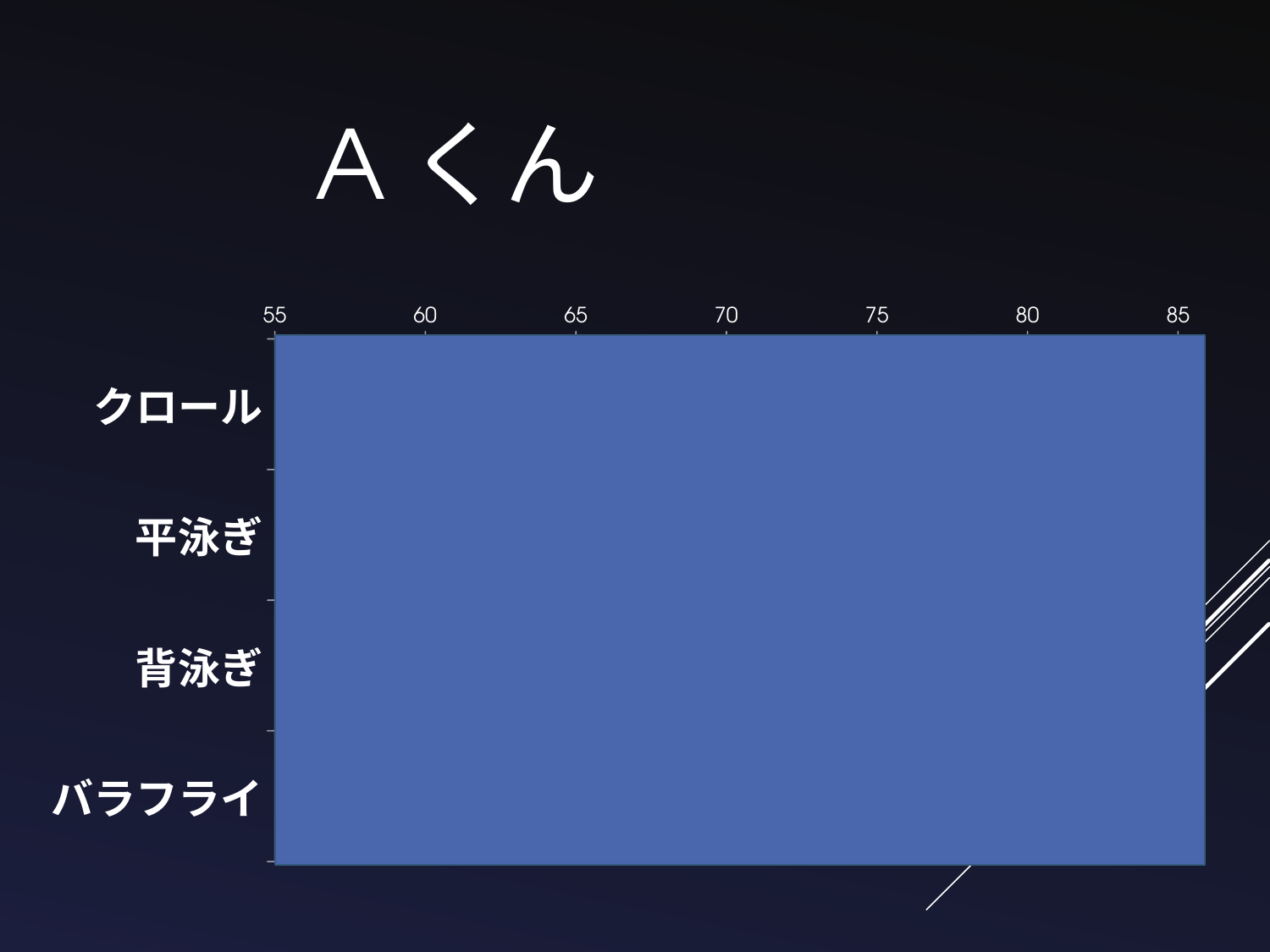

Aくん

### Chart

| Category | 箱の境界1 | 中央線 | 箱の境界2 |
|---|---|---|---|
| クロール | 57.5 | 1.0 | 1.5 |
| 平泳ぎ | 78.0 | 1.5 | 2.0 |
| 背泳ぎ | 68.5 | 1.5 | 2.5 |
| バラフライ | 63.5 | 2.5 | 2.0 |